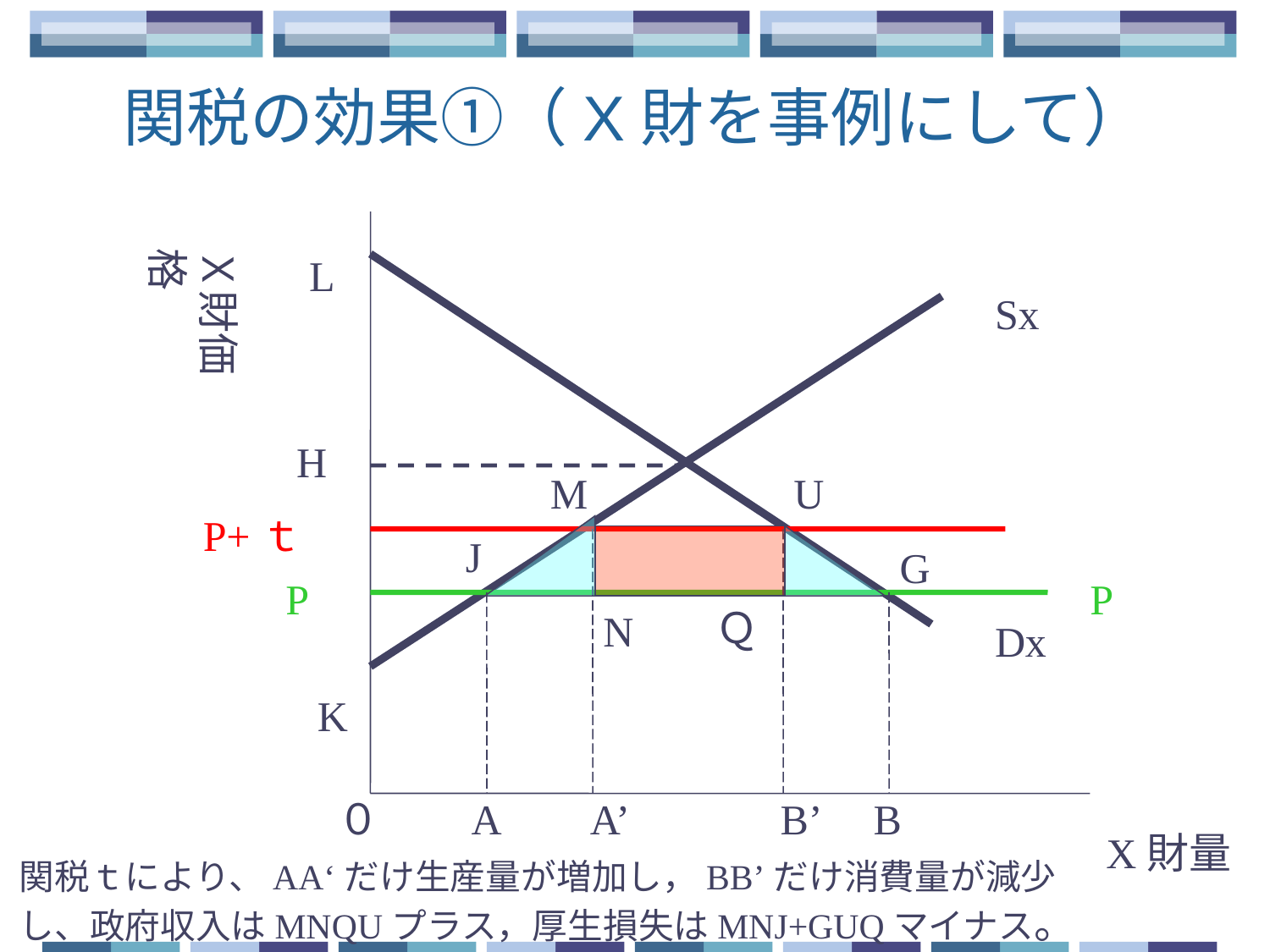

# 関税の効果①（X財を事例にして）

Ｘ財価格
L

Sx

H
M
U

P+ｔ

J

G
P
P

Ｑ
N
Dx
K
０
A
A’
B’
B

X財量
関税ｔにより、AA‘だけ生産量が増加し，BB’だけ消費量が減少
し、政府収入はMNQUプラス，厚生損失はMNJ+GUQマイナス。